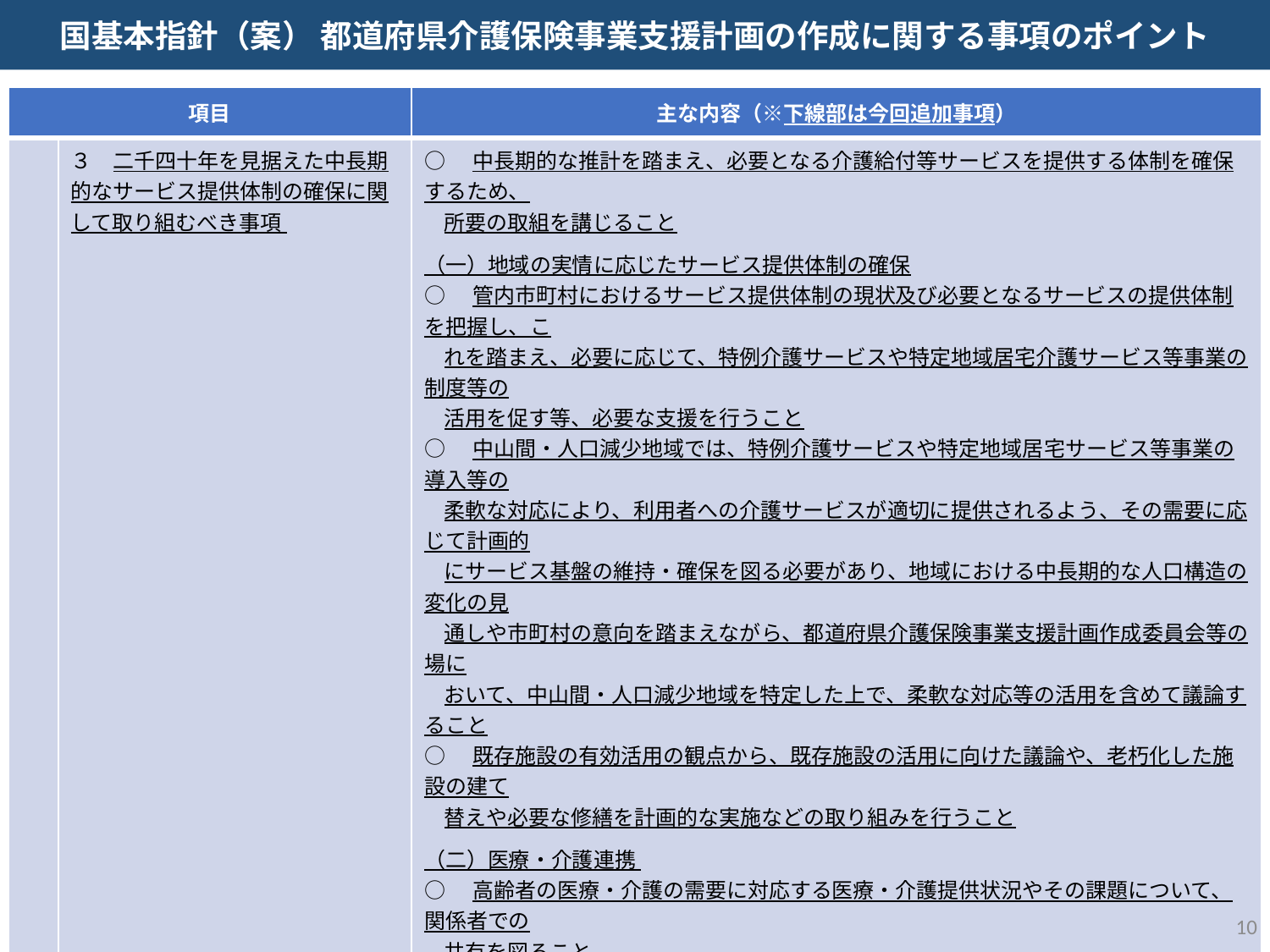

国基本指針（案） 都道府県介護保険事業支援計画の作成に関する事項のポイント
| 項目 |  | 主な内容（※下線部は今回追加事項） |
| --- | --- | --- |
|  | ３　二千四十年を見据えた中長期的なサービス提供体制の確保に関して取り組むべき事項 | ○　中長期的な推計を踏まえ、必要となる介護給付等サービスを提供する体制を確保するため、 所要の取組を講じること （一）地域の実情に応じたサービス提供体制の確保 ○　管内市町村におけるサービス提供体制の現状及び必要となるサービスの提供体制を把握し、こ れを踏まえ、必要に応じて、特例介護サービスや特定地域居宅介護サービス等事業の制度等の 活用を促す等、必要な支援を行うこと ○　中山間・人口減少地域では、特例介護サービスや特定地域居宅サービス等事業の導入等の 柔軟な対応により、利用者への介護サービスが適切に提供されるよう、その需要に応じて計画的 にサービス基盤の維持・確保を図る必要があり、地域における中長期的な人口構造の変化の見 通しや市町村の意向を踏まえながら、都道府県介護保険事業支援計画作成委員会等の場に おいて、中山間・人口減少地域を特定した上で、柔軟な対応等の活用を含めて議論すること ○　既存施設の有効活用の観点から、既存施設の活用に向けた議論や、老朽化した施設の建て 替えや必要な修繕を計画的な実施などの取り組みを行うこと （二）医療・介護連携 ○　高齢者の医療・介護の需要に対応する医療・介護提供状況やその課題について、関係者での 共有を図ること ○　介護保険施設の協力医療機関の確保について、協力医療機関を確保できていない施設をリス ト化し、マッチングに向けた議論を行うこと （三）高齢者向け住まい ○　一部の住宅型有料老人ホームにおける入居者の保護やいわゆる「囲い込み」の問題等に対する 実効性のある対応として、住宅担当部局との連携により入居実態等を把握し市町村への情報提 供を行うとともに、必要に応じて、適格な指導監督を行うよう努めること ○　特定施設入居者生活介護の指定を受けていない有料老人ホームやサービス付き高齢者向け 住宅の入居定員総数や入居者のうち要介護者である者の割合や在宅サービスの利用状況、介 護保険施設等の整備状況及び今後の整備計画、保険財政への影響等を総合的に勘案し、議 論すること |
10